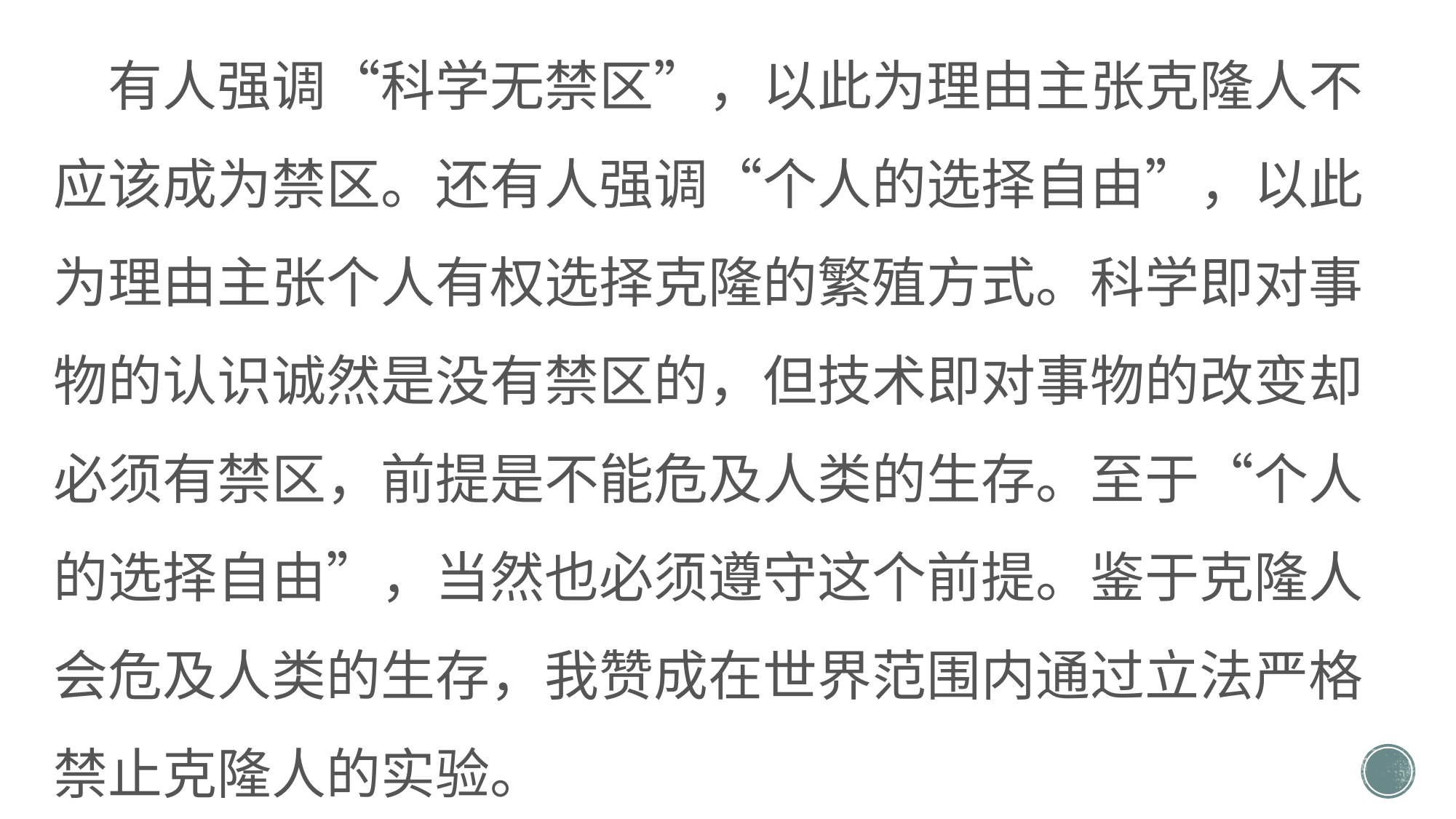

有人强调“科学无禁区”，以此为理由主张克隆人不应该成为禁区。还有人强调“个人的选择自由”，以此为理由主张个人有权选择克隆的繁殖方式。科学即对事物的认识诚然是没有禁区的，但技术即对事物的改变却必须有禁区，前提是不能危及人类的生存。至于“个人的选择自由”，当然也必须遵守这个前提。鉴于克隆人会危及人类的生存，我赞成在世界范围内通过立法严格禁止克隆人的实验。